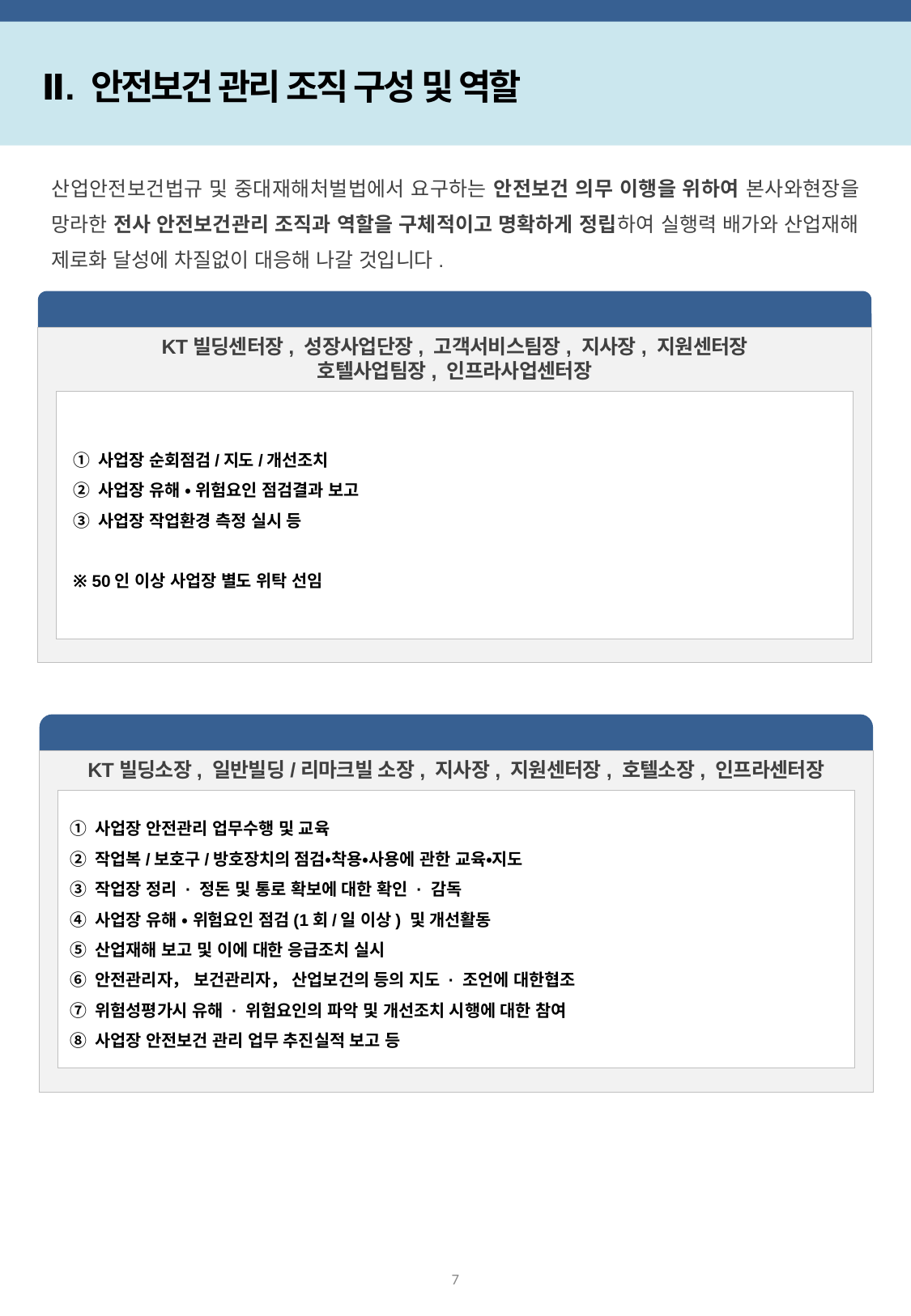

Ⅱ. 안전보건 관리 조직 구성 및 역할
산업안전보건법규 및 중대재해처벌법에서 요구하는 안전보건 의무 이행을 위하여 본사와현장을 망라한 전사 안전보건관리 조직과 역할을 구체적이고 명확하게 정립하여 실행력 배가와 산업재해 제로화 달성에 차질없이 대응해 나갈 것입니다.
안전 책임자 역할
KT빌딩센터장, 성장사업단장, 고객서비스팀장, 지사장, 지원센터장
호텔사업팀장, 인프라사업센터장
 ① 사업장 순회점검/지도/개선조치
 ② 사업장 유해 • 위험요인 점검결과 보고
 ③ 사업장 작업환경 측정 실시 등

 ※ 50인 이상 사업장 별도 위탁 선임
관리감독자 역할
KT빌딩소장, 일반빌딩/리마크빌 소장, 지사장, 지원센터장, 호텔소장, 인프라센터장
① 사업장 안전관리 업무수행 및 교육
② 작업복/보호구/방호장치의 점검•착용•사용에 관한 교육•지도
③ 작업장 정리 · 정돈 및 통로 확보에 대한 확인 · 감독
④ 사업장 유해 • 위험요인 점검(1회/일 이상) 및 개선활동
⑤ 산업재해 보고 및 이에 대한 응급조치 실시
⑥ 안전관리자， 보건관리자， 산업보건의 등의 지도 · 조언에 대한협조
⑦ 위험성평가시 유해 · 위험요인의 파악 및 개선조치 시행에 대한 참여
⑧ 사업장 안전보건 관리 업무 추진실적 보고 등
7